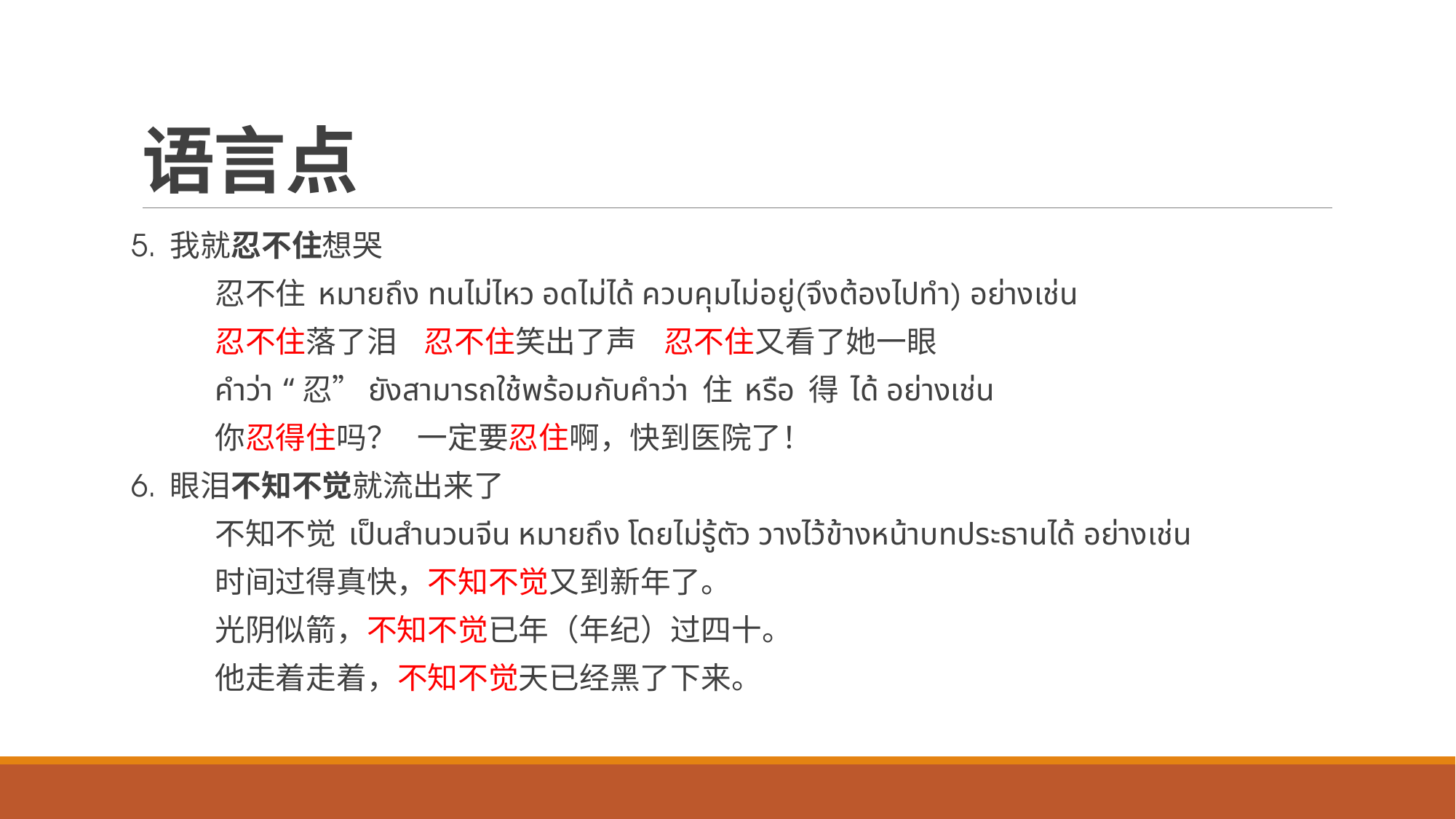

# 语言点
5. 我就忍不住想哭
	忍不住 หมายถึง ทนไม่ไหว อดไม่ได้ ควบคุมไม่อยู่(จึงต้องไปทำ) อย่างเช่น
	忍不住落了泪    忍不住笑出了声    忍不住又看了她一眼
	คำว่า “忍”ยังสามารถใช้พร้อมกับคำว่า 住 หรือ 得 ได้ อย่างเช่น
	你忍得住吗？   一定要忍住啊，快到医院了！
6. 眼泪不知不觉就流出来了
	不知不觉 เป็นสำนวนจีน หมายถึง โดยไม่รู้ตัว วางไว้ข้างหน้าบทประธานได้ อย่างเช่น
	时间过得真快，不知不觉又到新年了。
	光阴似箭，不知不觉已年（年纪）过四十。
	他走着走着，不知不觉天已经黑了下来。